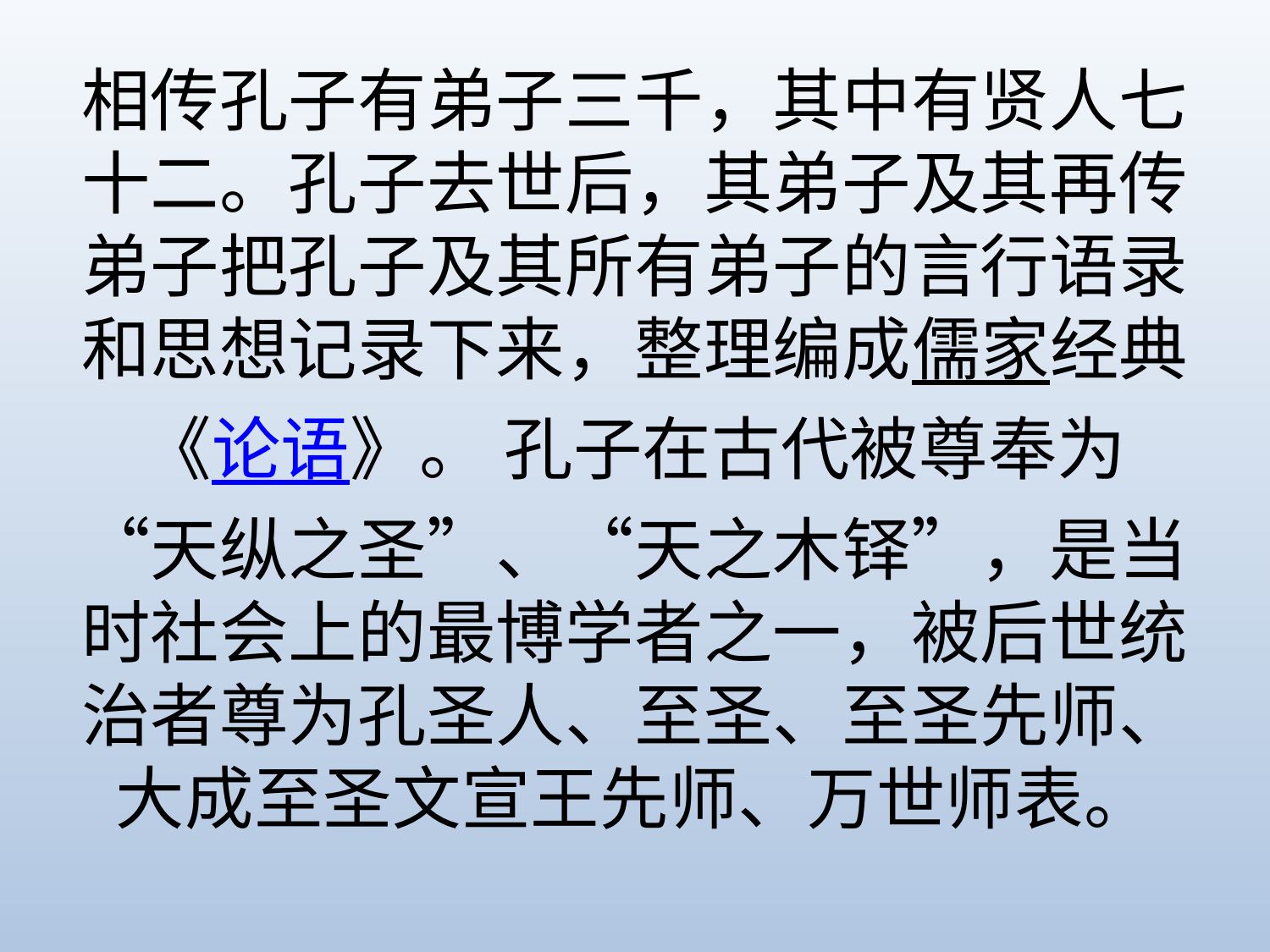

# 相传孔子有弟子三千，其中有贤人七十二。孔子去世后，其弟子及其再传弟子把孔子及其所有弟子的言行语录和思想记录下来，整理编成儒家经典《论语》。 孔子在古代被尊奉为“天纵之圣”、“天之木铎”，是当时社会上的最博学者之一，被后世统治者尊为孔圣人、至圣、至圣先师、大成至圣文宣王先师、万世师表。